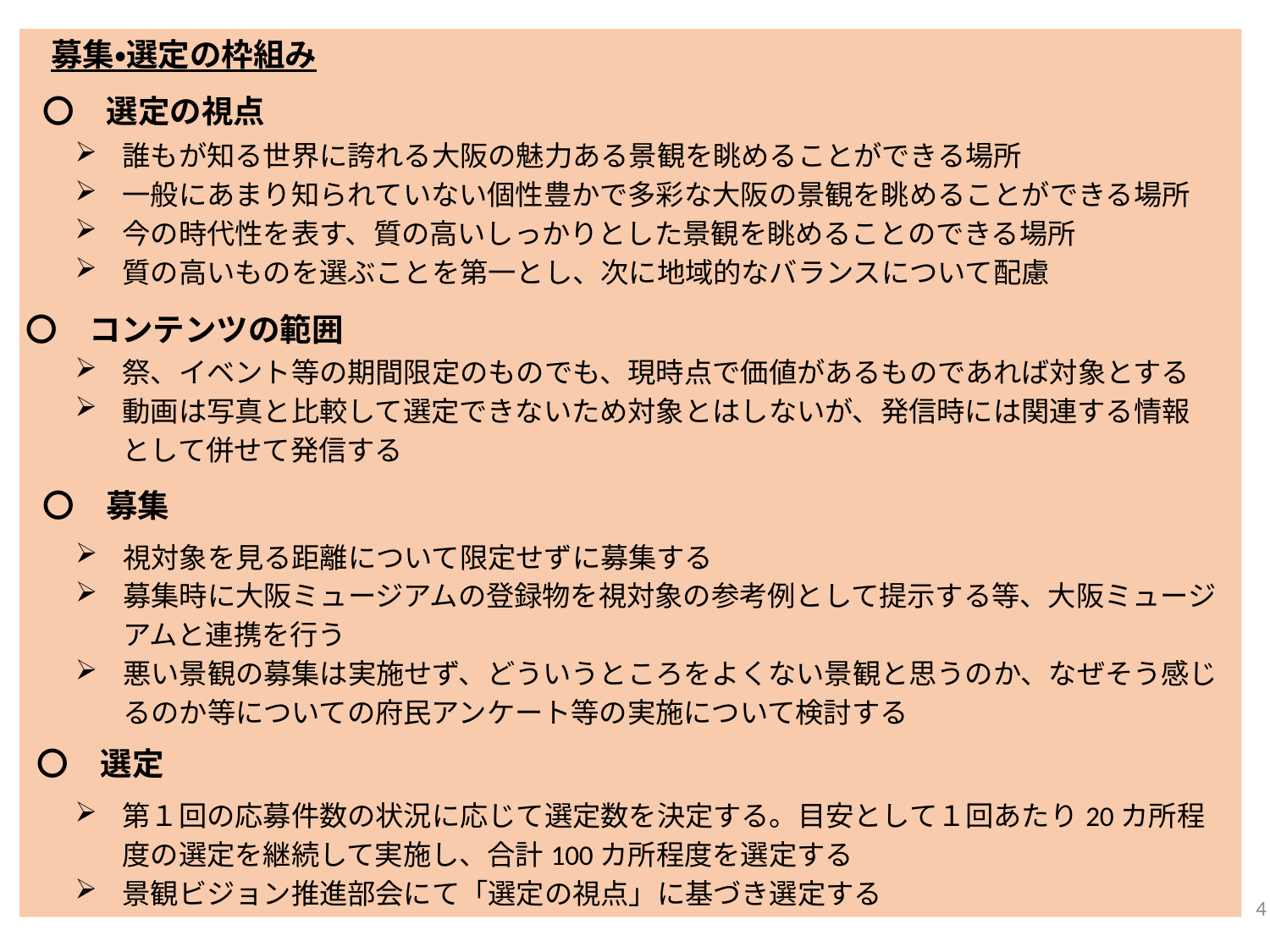

募集・選定の枠組み

〇　選定の視点
誰もが知る世界に誇れる大阪の魅力ある景観を眺めることができる場所
一般にあまり知られていない個性豊かで多彩な大阪の景観を眺めることができる場所
今の時代性を表す、質の高いしっかりとした景観を眺めることのできる場所
質の高いものを選ぶことを第一とし、次に地域的なバランスについて配慮
〇　コンテンツの範囲
祭、イベント等の期間限定のものでも、現時点で価値があるものであれば対象とする
動画は写真と比較して選定できないため対象とはしないが、発信時には関連する情報として併せて発信する
〇　募集
視対象を見る距離について限定せずに募集する
募集時に大阪ミュージアムの登録物を視対象の参考例として提示する等、大阪ミュージアムと連携を行う
悪い景観の募集は実施せず、どういうところをよくない景観と思うのか、なぜそう感じるのか等についての府民アンケート等の実施について検討する
〇　選定
第１回の応募件数の状況に応じて選定数を決定する。目安として１回あたり20カ所程度の選定を継続して実施し、合計100カ所程度を選定する
景観ビジョン推進部会にて「選定の視点」に基づき選定する
4